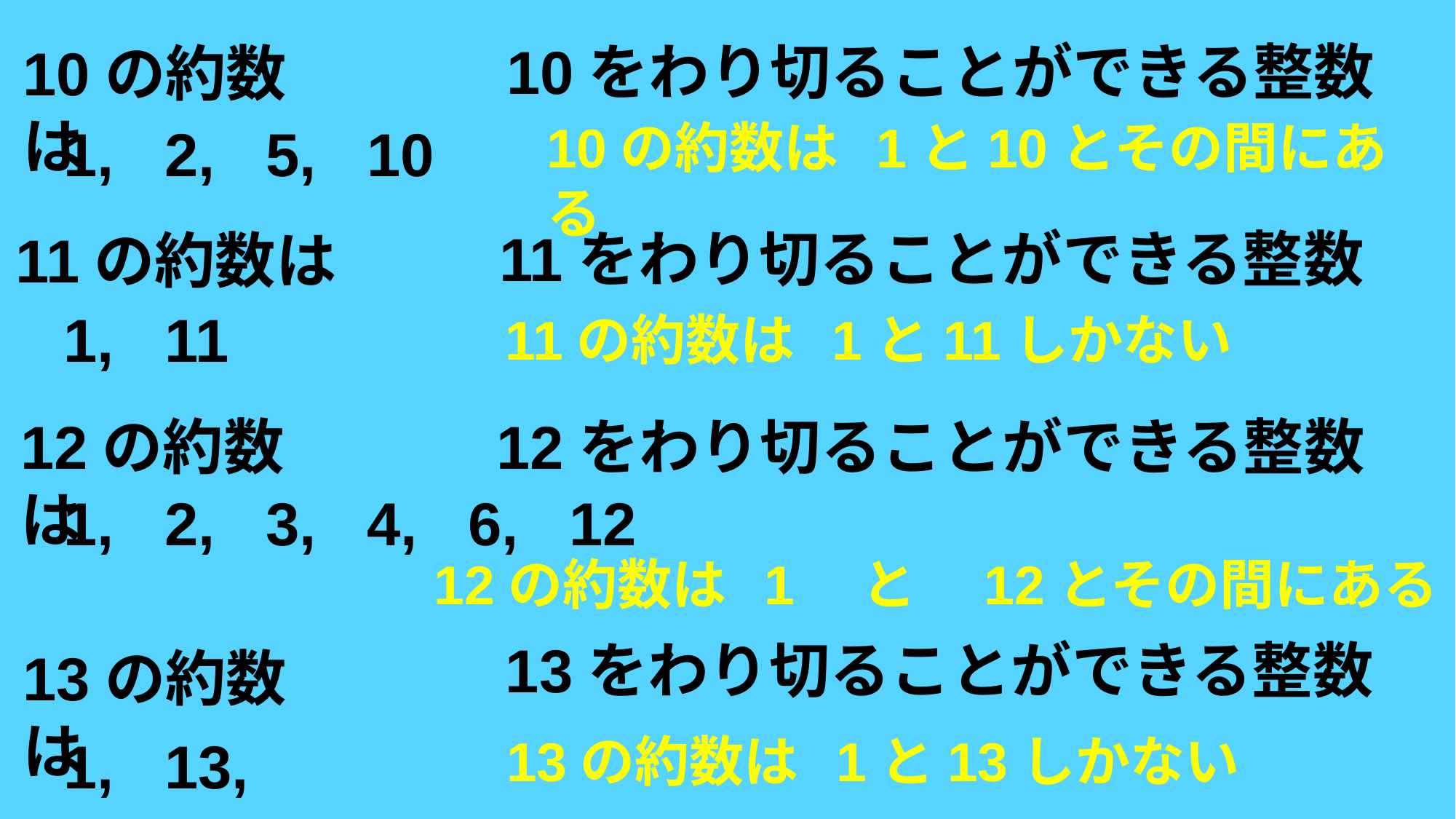

10をわり切ることができる整数
10の約数は
10の約数は  1と10とその間にある
1,   2,   5,   10
11をわり切ることができる整数
11の約数は
1,   11
11の約数は  1と11しかない
12の約数は
12をわり切ることができる整数
1,   2,   3,   4,   6,   12
12の約数は  1　と　12とその間にある
13をわり切ることができる整数
13の約数は
13の約数は  1と13しかない
1,   13,